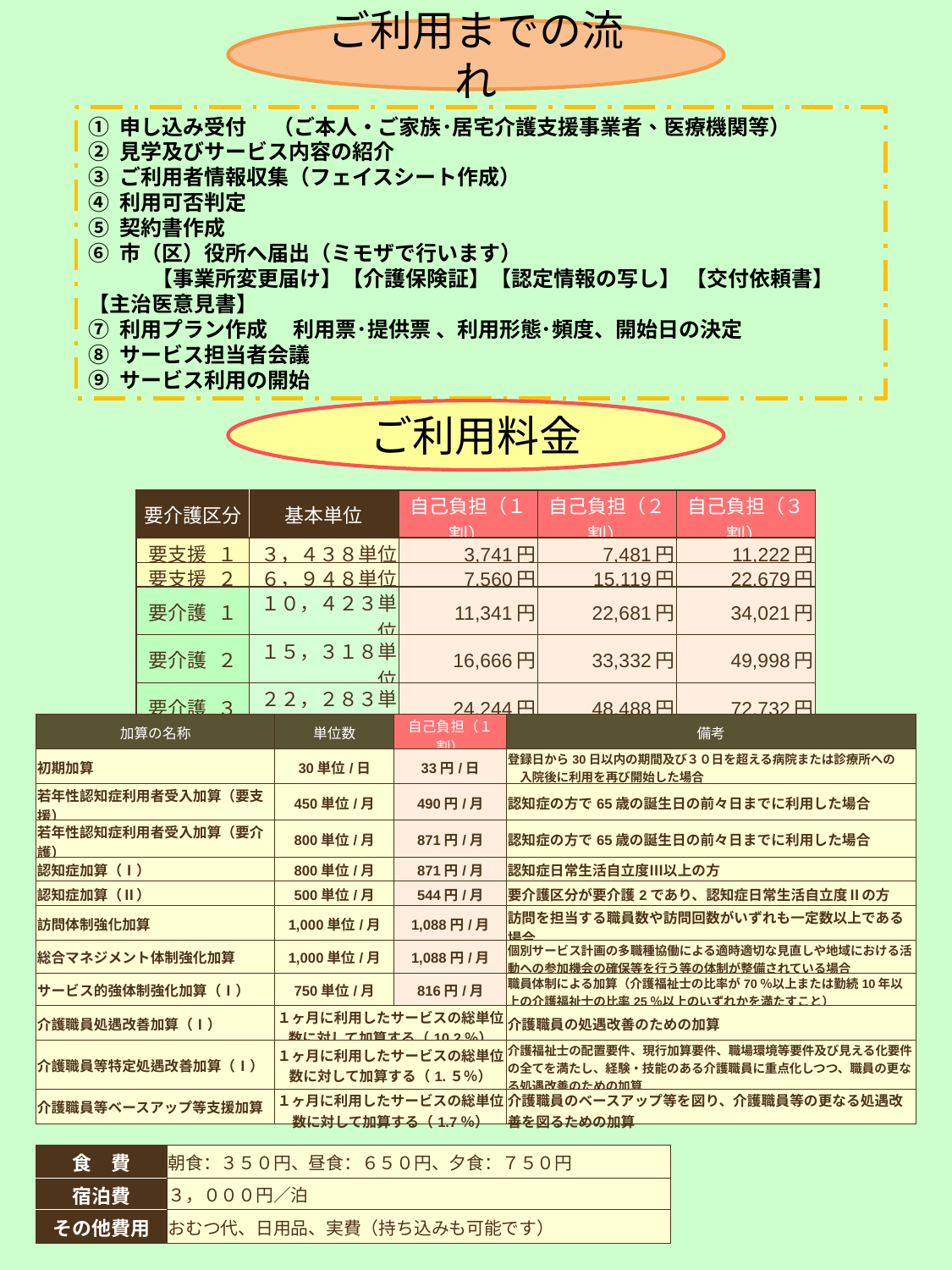

ご利用までの流れ
① 申し込み受付 　（ご本人・ご家族･居宅介護支援事業者、医療機関等）
② 見学及びサービス内容の紹介
③ ご利用者情報収集（フェイスシート作成）
④ 利用可否判定
⑤ 契約書作成
⑥ 市（区）役所へ届出（ミモザで行います）
　　　【事業所変更届け】【介護保険証】【認定情報の写し】 【交付依頼書】【主治医意見書】
⑦ 利用プラン作成 　利用票･提供票 、利用形態･頻度、開始日の決定
⑧ サービス担当者会議
⑨ サービス利用の開始
ご利用料金
| 要介護区分 | 基本単位 | 自己負担（１割） | 自己負担（２割） | 自己負担（３割） |
| --- | --- | --- | --- | --- |
| 要支援　１ | ３，４３８単位 | 3,741円 | 7,481円 | 11,222円 |
| 要支援　２ | ６，９４８単位 | 7,560円 | 15,119円 | 22,679円 |
| 要介護　１ | １０，４２３単位 | 11,341円 | 22,681円 | 34,021円 |
| 要介護　２ | １５，３１８単位 | 16,666円 | 33,332円 | 49,998円 |
| 要介護　３ | ２２，２８３単位 | 24,244円 | 48,488円 | 72,732円 |
| 要介護　４ | ２４，５９３単位 | 26,758円 | 53,515円 | 80,272円 |
| 要介護　５ | ２７，１１７単位 | 29,504円 | 59,007円 | 88,510円 |
| 加算の名称 | 単位数 | 自己負担（１割） | 備考 |
| --- | --- | --- | --- |
| 初期加算 | 30単位/日 | 33円/日 | 登録日から30日以内の期間及び３０日を超える病院または診療所への　　入院後に利用を再び開始した場合 |
| 若年性認知症利用者受入加算（要支援） | 450単位/月 | 490円/月 | 認知症の方で65歳の誕生日の前々日までに利用した場合 |
| 若年性認知症利用者受入加算（要介護） | 800単位/月 | 871円/月 | 認知症の方で65歳の誕生日の前々日までに利用した場合 |
| 認知症加算（Ⅰ） | 800単位/月 | 871円/月 | 認知症日常生活自立度Ⅲ以上の方 |
| 認知症加算（Ⅱ） | 500単位/月 | 544円/月 | 要介護区分が要介護2であり、認知症日常生活自立度Ⅱの方 |
| 訪問体制強化加算 | 1,000単位/月 | 1,088円/月 | 訪問を担当する職員数や訪問回数がいずれも一定数以上である場合 |
| 総合マネジメント体制強化加算 | 1,000単位/月 | 1,088円/月 | 個別サービス計画の多職種協働による適時適切な見直しや地域における活動への参加機会の確保等を行う等の体制が整備されている場合 |
| サービス的強体制強化加算（Ⅰ） | 750単位/月 | 816円/月 | 職員体制による加算（介護福祉士の比率が70％以上または勤続10年以上の介護福祉士の比率25％以上のいずれかを満たすこと） |
| 介護職員処遇改善加算（Ⅰ） | １ヶ月に利用したサービスの総単位数に対して加算する（10.2％） |  | 介護職員の処遇改善のための加算 |
| 介護職員等特定処遇改善加算（Ⅰ） | １ヶ月に利用したサービスの総単位数に対して加算する（1.５％） |  | 介護福祉士の配置要件、現行加算要件、職場環境等要件及び見える化要件の全てを満たし、経験・技能のある介護職員に重点化しつつ、職員の更なる処遇改善のための加算 |
| 介護職員等ベースアップ等支援加算 | １ヶ月に利用したサービスの総単位数に対して加算する（1.7％） |  | 介護職員のベースアップ等を図り、介護職員等の更なる処遇改善を図るための加算 |
| 食　費 | 朝食：３５０円、昼食：６５０円、夕食：７５０円 |
| --- | --- |
| 宿泊費 | ３，０００円／泊 |
| その他費用 | おむつ代、日用品、実費（持ち込みも可能です） |